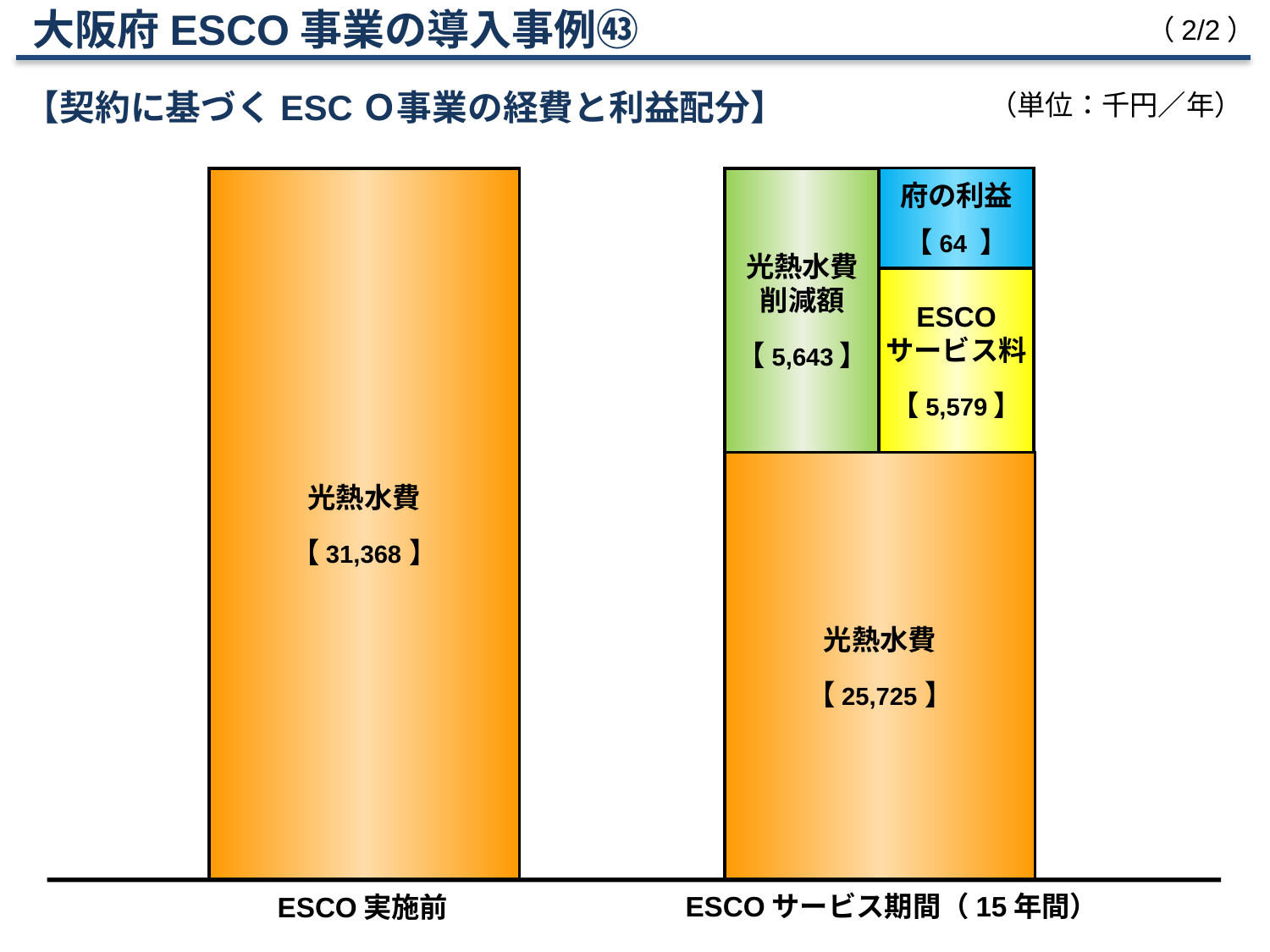

大阪府ESCO事業の導入事例㊸

【契約に基づくESCＯ事業の経費と利益配分】
（2/2）
（単位：千円／年）
光熱水費

【 31,368 】
光熱水費
削減額

【5,643】
府の利益

【 64 】
ESCO
サービス料

【 5,579】
光熱水費

【 25,725 】
ESCO実施前
ESCOサービス期間（15年間）